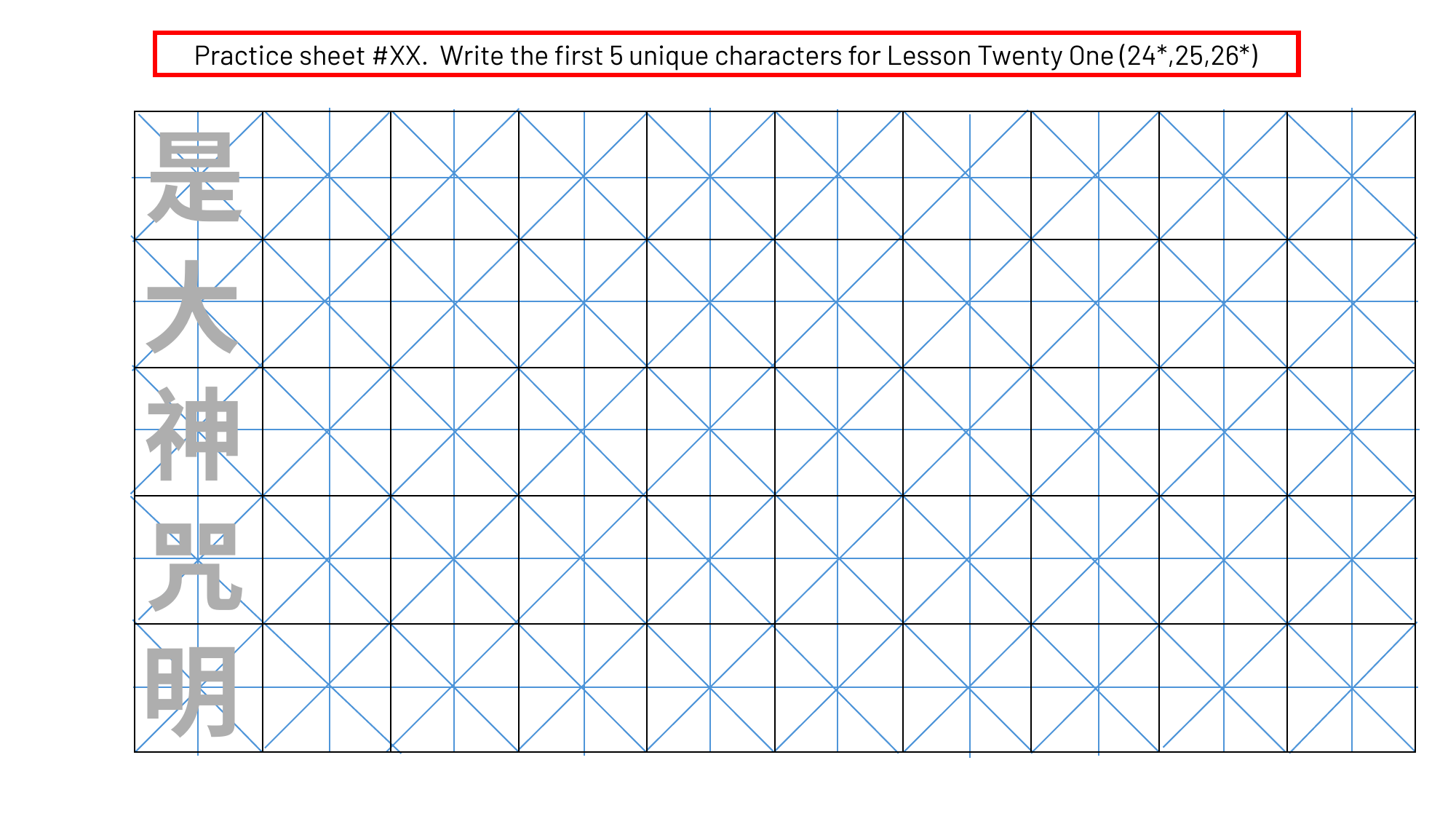

Practice sheet #XX.  Write the first 5 unique characters for Lesson Twenty One (24*,25,26*)

是
|  |  |  |  |  |  |  |  |  |  |
| --- | --- | --- | --- | --- | --- | --- | --- | --- | --- |
|  |  |  |  |  |  |  |  |  |  |
|  |  |  |  |  |  |  |  |  |  |
|  |  |  |  |  |  |  |  |  |  |
|  |  |  |  |  |  |  |  |  |  |

大
神
咒
明